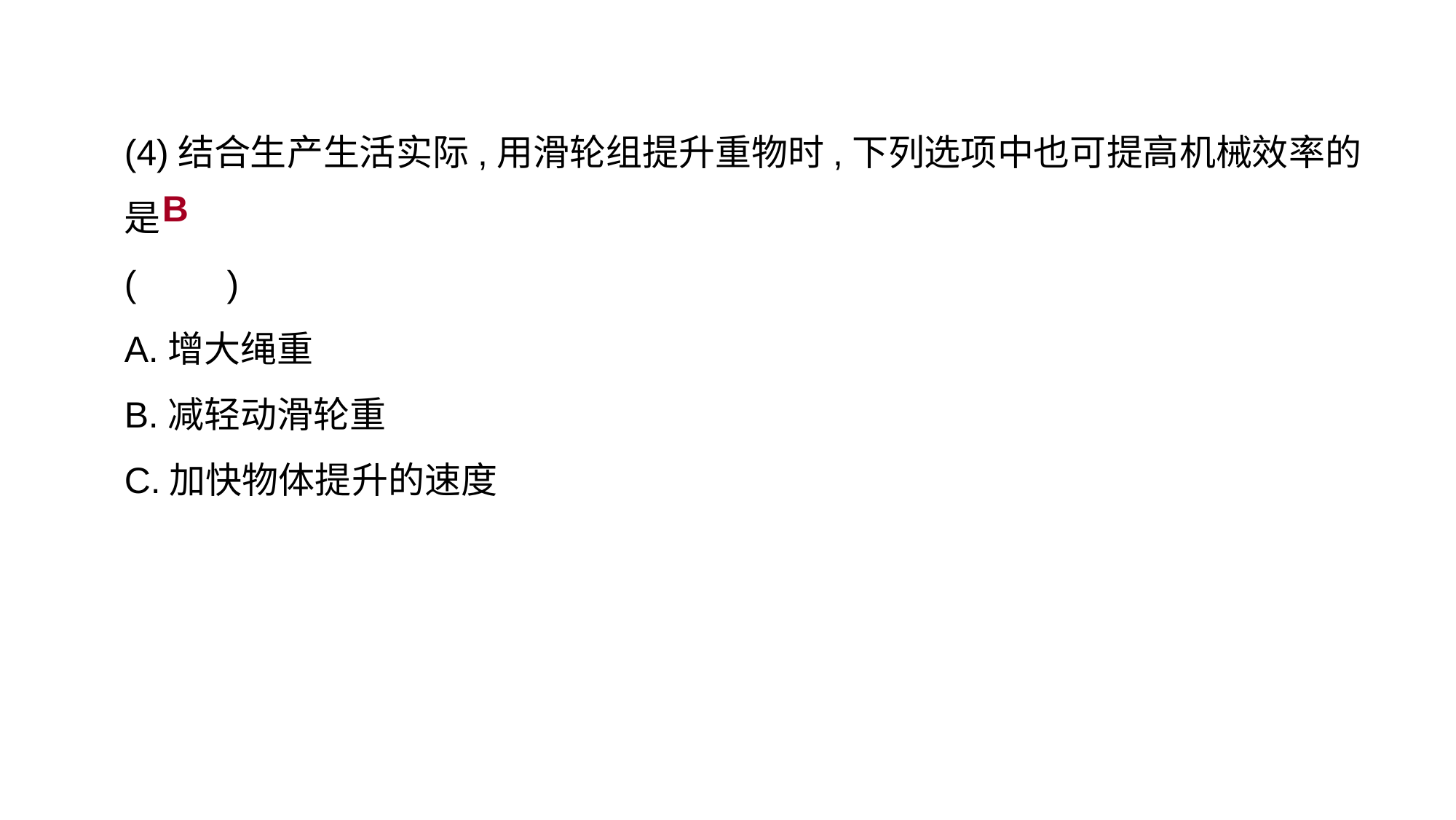

(4)结合生产生活实际,用滑轮组提升重物时,下列选项中也可提高机械效率的是
(　　)
A.增大绳重
B.减轻动滑轮重
C.加快物体提升的速度
B